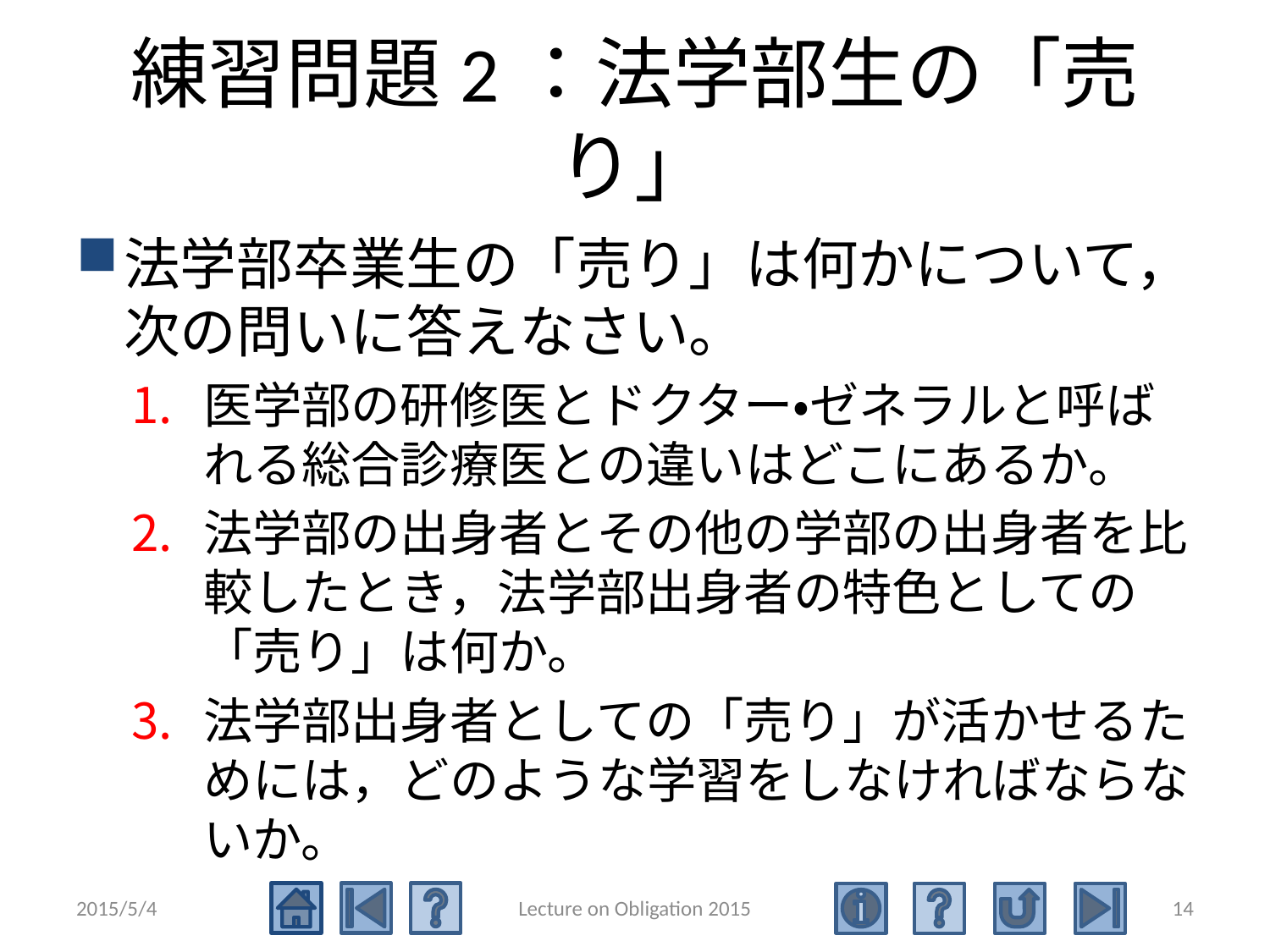

# 練習問題2：法学部生の「売り」
法学部卒業生の「売り」は何かについて，次の問いに答えなさい。
医学部の研修医とドクター・ゼネラルと呼ばれる総合診療医との違いはどこにあるか。
法学部の出身者とその他の学部の出身者を比較したとき，法学部出身者の特色としての「売り」は何か。
法学部出身者としての「売り」が活かせるためには，どのような学習をしなければならないか。
2015/5/4
Lecture on Obligation 2015
14